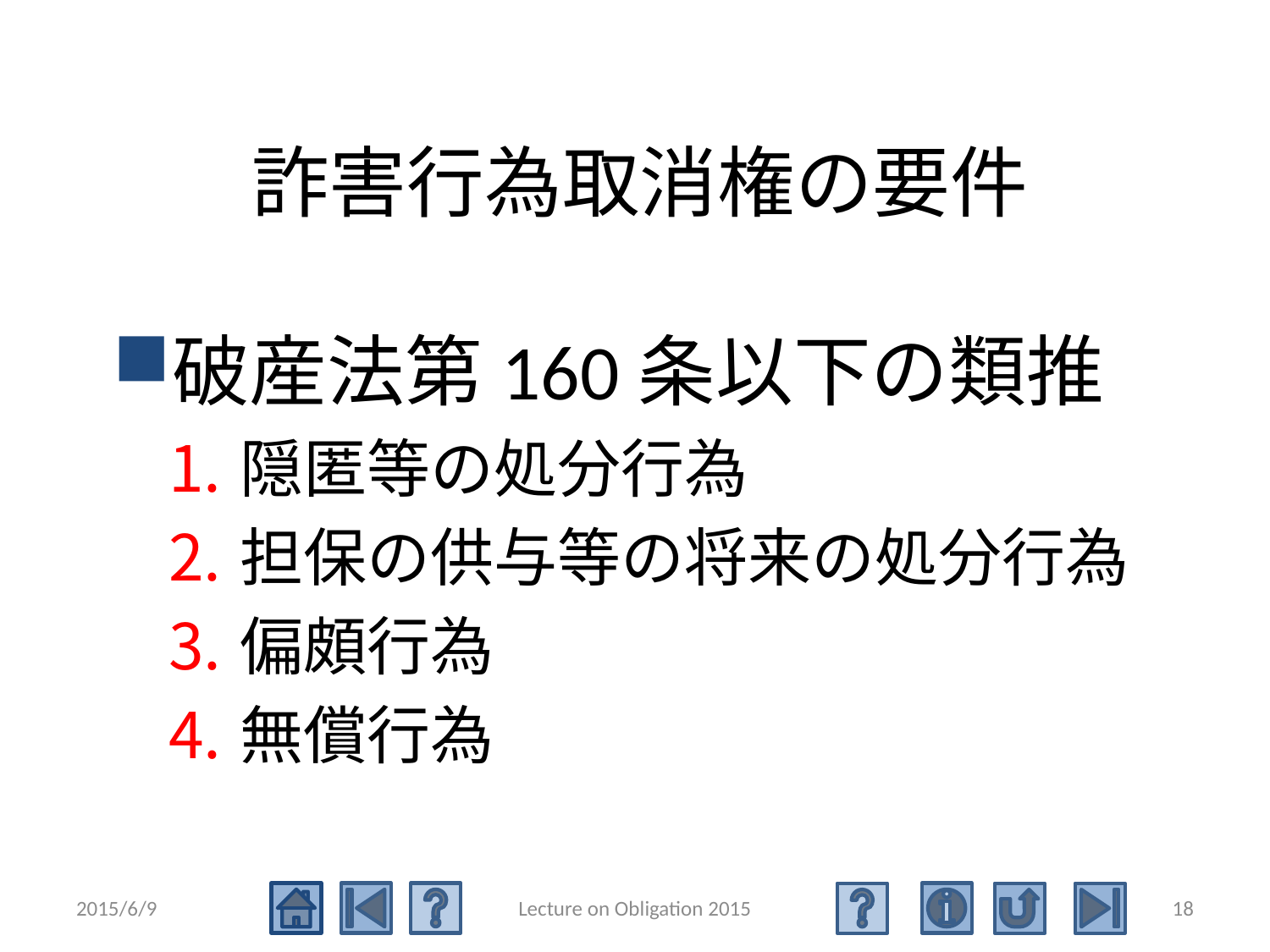

詐害行為取消権の要件
破産法第160条以下の類推
隠匿等の処分行為
担保の供与等の将来の処分行為
偏頗行為
無償行為
2015/6/9
Lecture on Obligation 2015
18